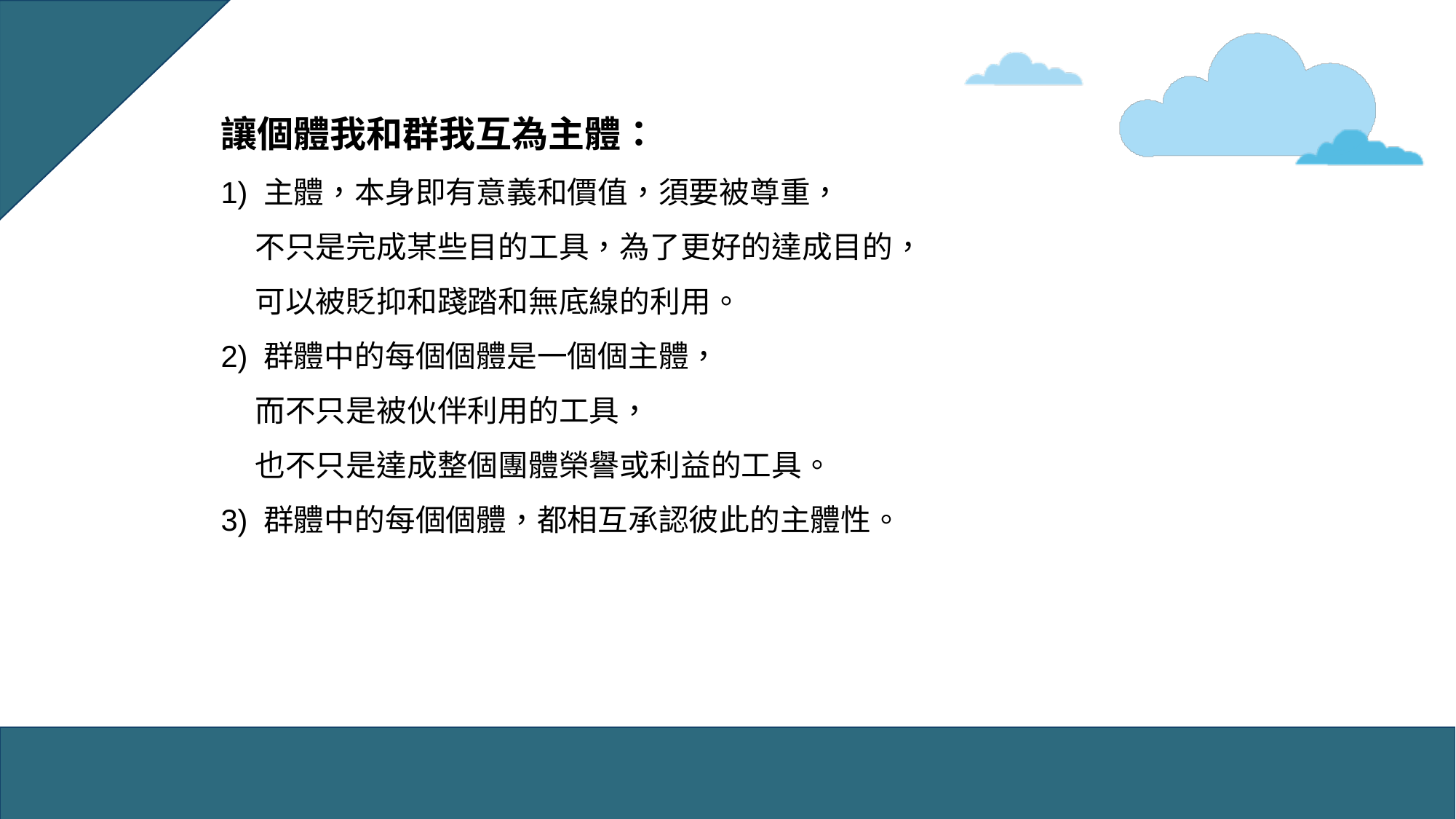

讓個體我和群我互為主體：
1) 主體，本身即有意義和價值，須要被尊重，
    不只是完成某些目的工具，為了更好的達成目的，
    可以被貶抑和踐踏和無底線的利用。
2) 群體中的每個個體是一個個主體，
    而不只是被伙伴利用的工具，
    也不只是達成整個團體榮譽或利益的工具。
3) 群體中的每個個體，都相互承認彼此的主體性。